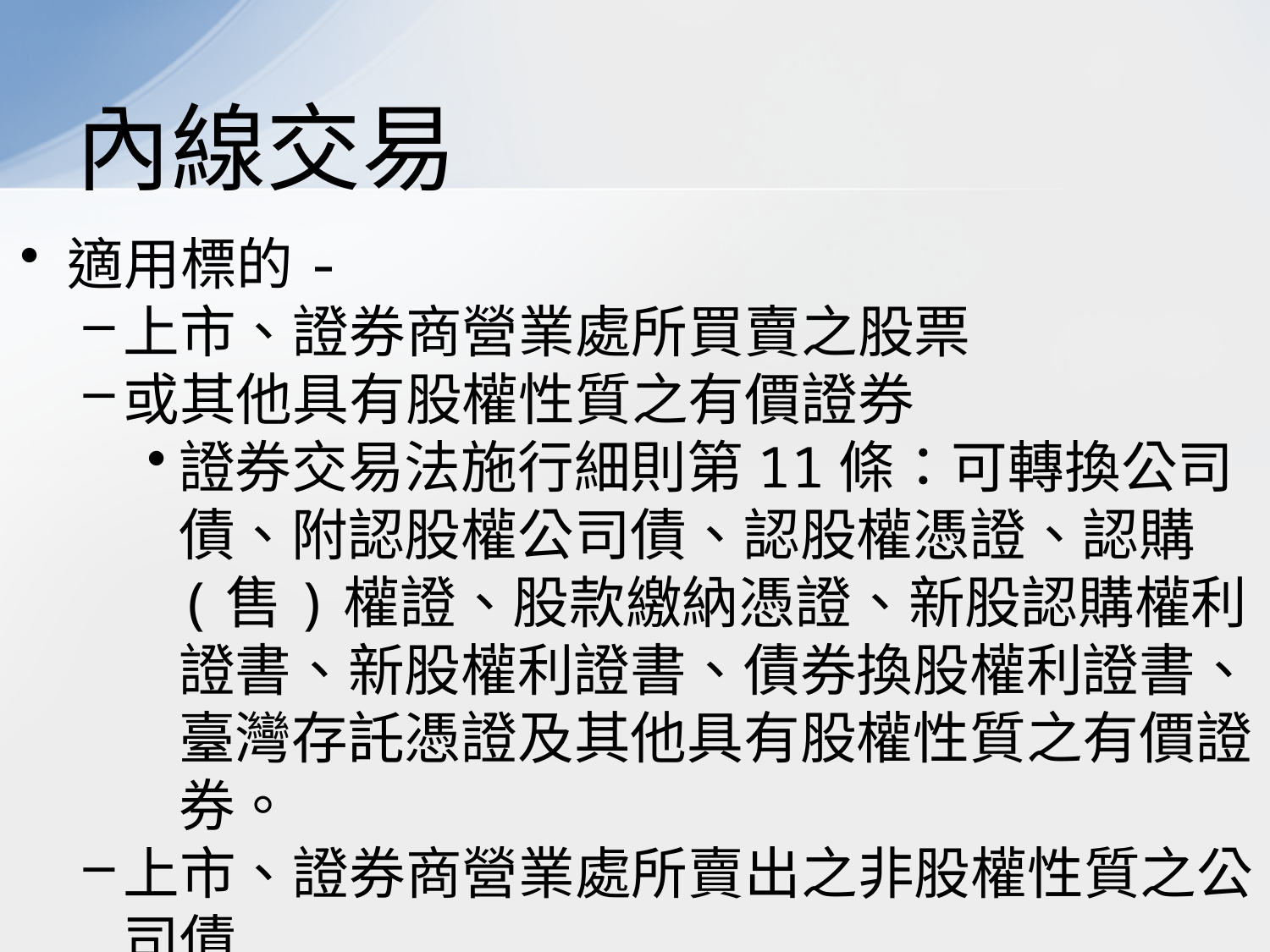

# 內線交易
適用標的-
上市、證券商營業處所買賣之股票
或其他具有股權性質之有價證券
證券交易法施行細則第11條：可轉換公司債、附認股權公司債、認股權憑證、認購(售)權證、股款繳納憑證、新股認購權利證書、新股權利證書、債券換股權利證書、臺灣存託憑證及其他具有股權性質之有價證券。
上市、證券商營業處所賣出之非股權性質之公司債